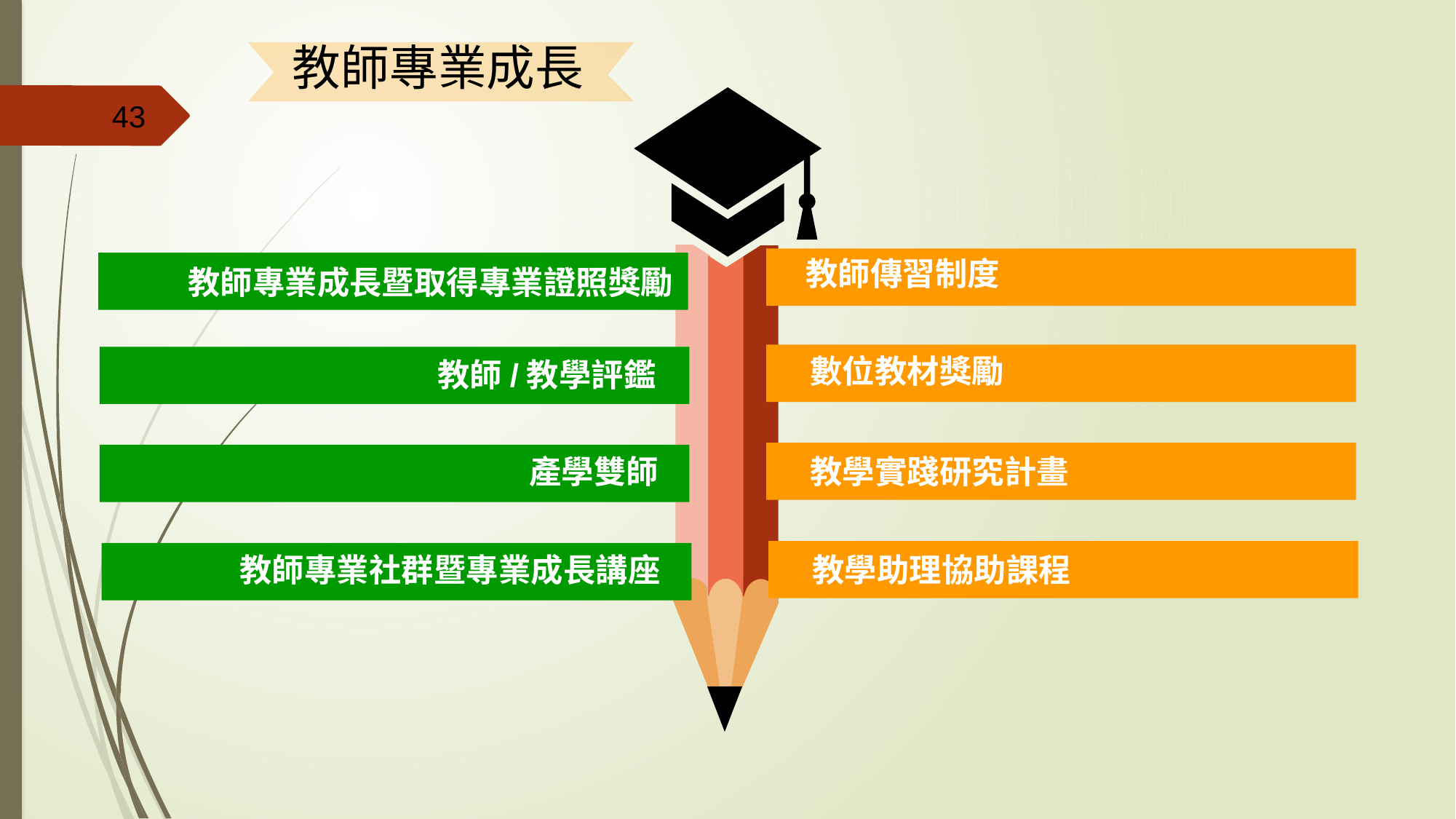

教師專業成長

教師傳習制度

數位教材獎勵

教師/教學評鑑

產學雙師
教學實踐研究計畫

教師專業社群暨專業成長講座
教學助理協助課程
教師專業成長暨取得專業證照獎勵
43